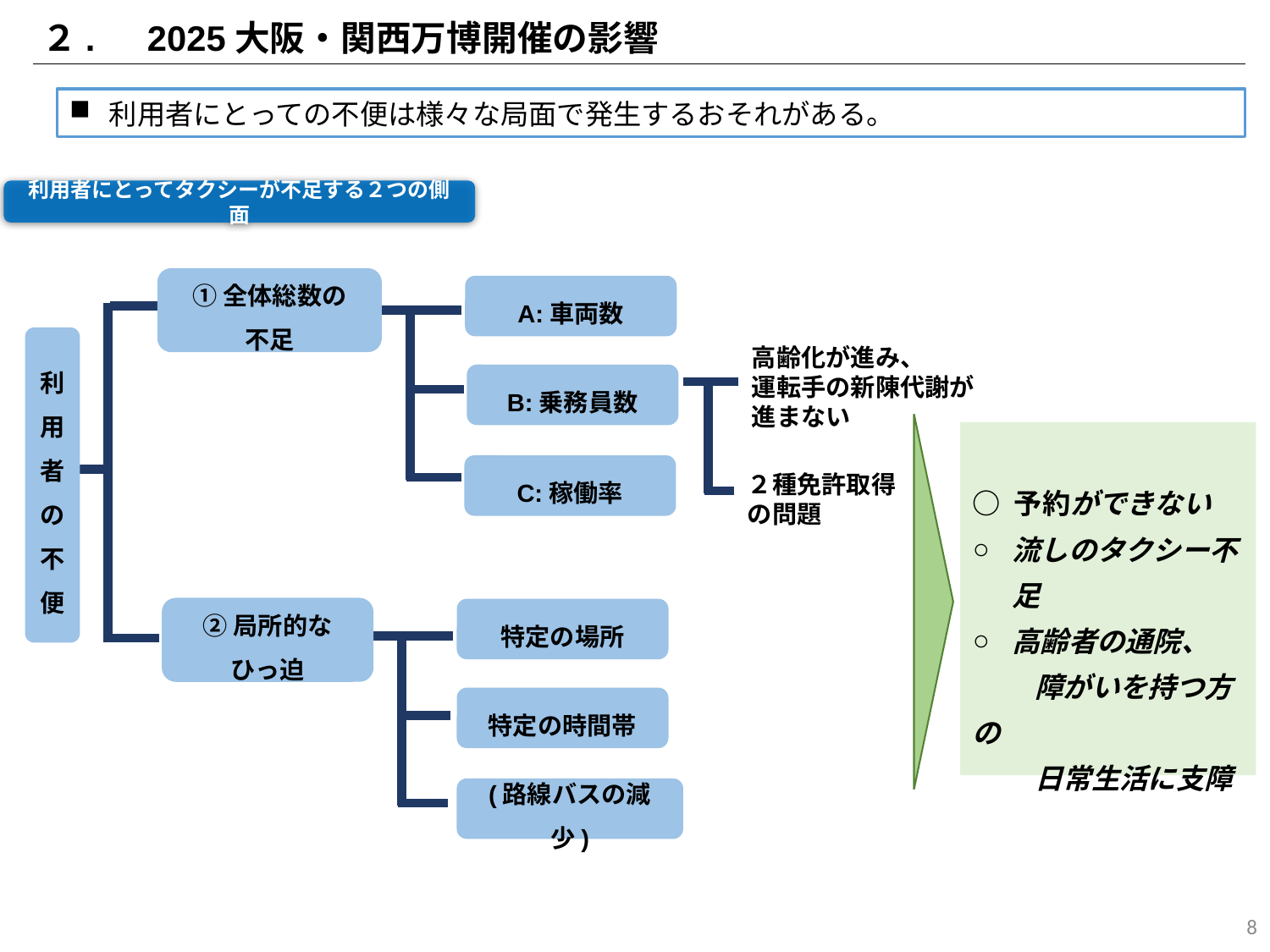

２.　2025大阪・関西万博開催の影響
利用者にとっての不便は様々な局面で発生するおそれがある。
利用者にとってタクシーが不足する２つの側面
①全体総数の
不足
A:車両数
利用者の不便
高齢化が進み、
運転手の新陳代謝が
進まない
B:乗務員数

○ 予約ができない
流しのタクシー不足
高齢者の通院、
　　 障がいを持つ方の
　　 日常生活に支障
C:稼働率
２種免許取得
の問題

②局所的な
ひっ迫
特定の場所
特定の時間帯
(路線バスの減少)
8